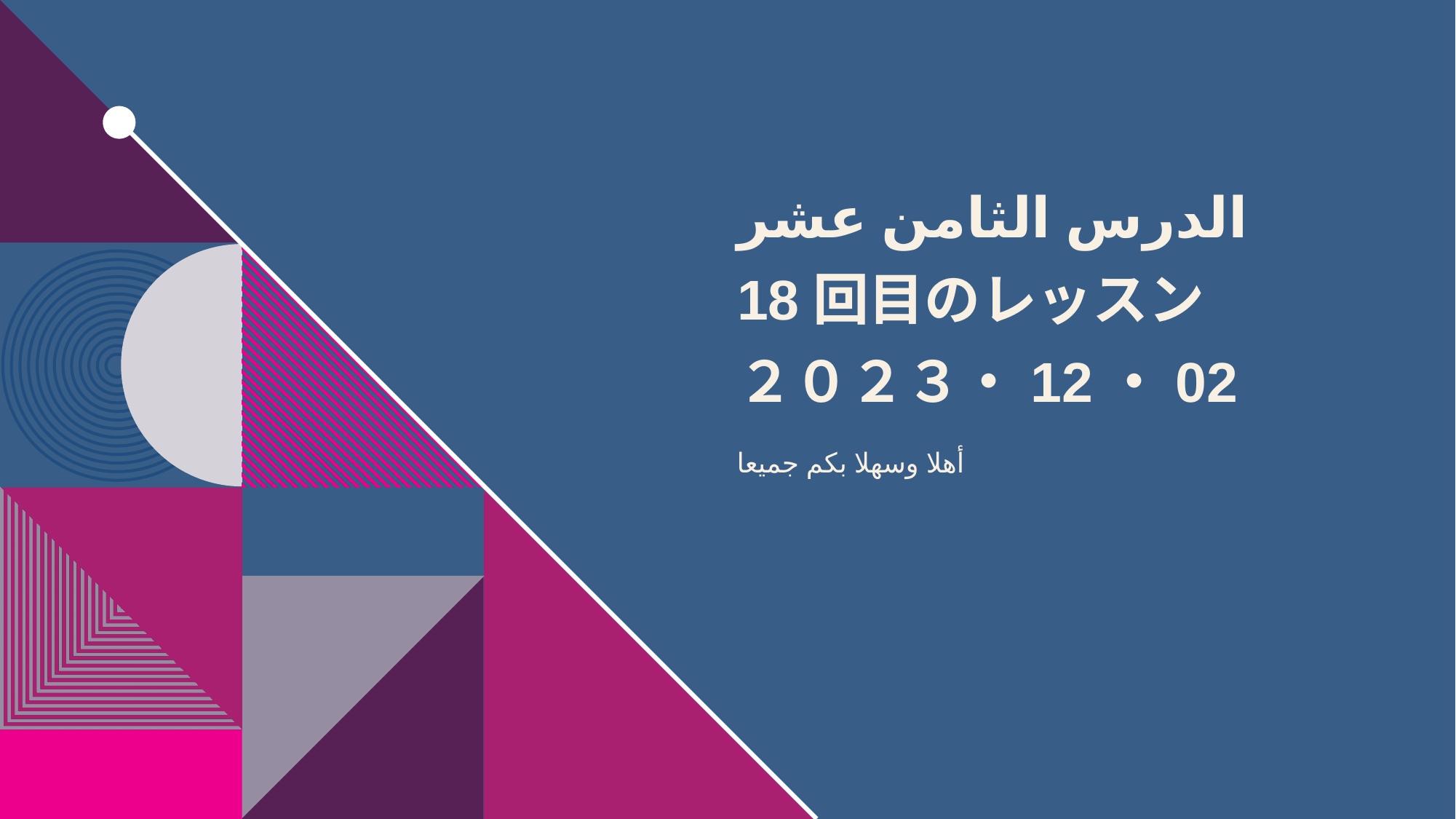

# الدرس الثامن عشر
18回目のレッスン
２０２３・12・02
أهلا وسهلا بكم جميعا